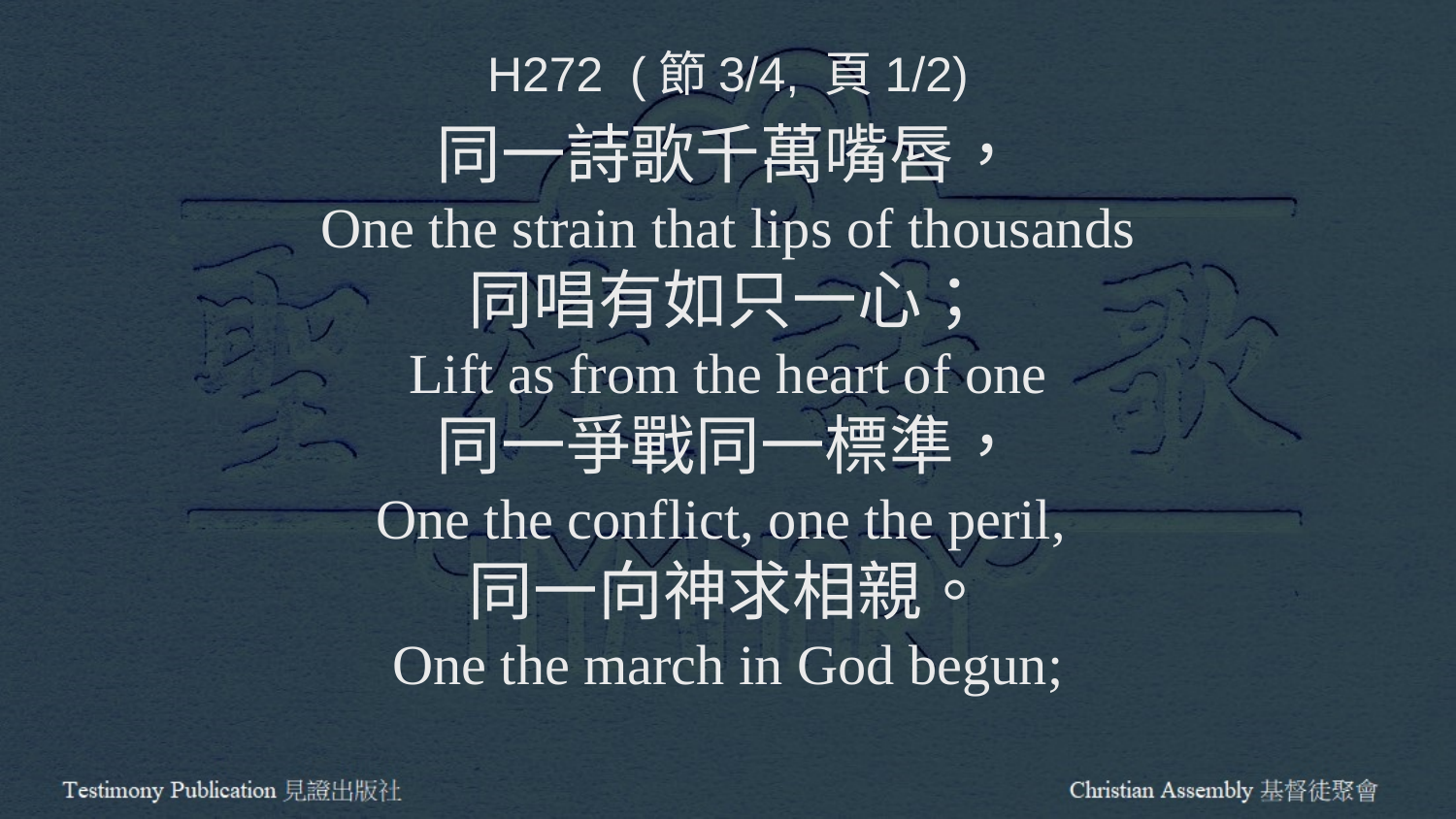

H272  (節3/4, 頁1/2)
同一詩歌千萬嘴唇，
One the strain that lips of thousands
同唱有如只一心；
Lift as from the heart of one
同一爭戰同一標準，
One the conflict, one the peril,
同一向神求相親。
One the march in God begun;